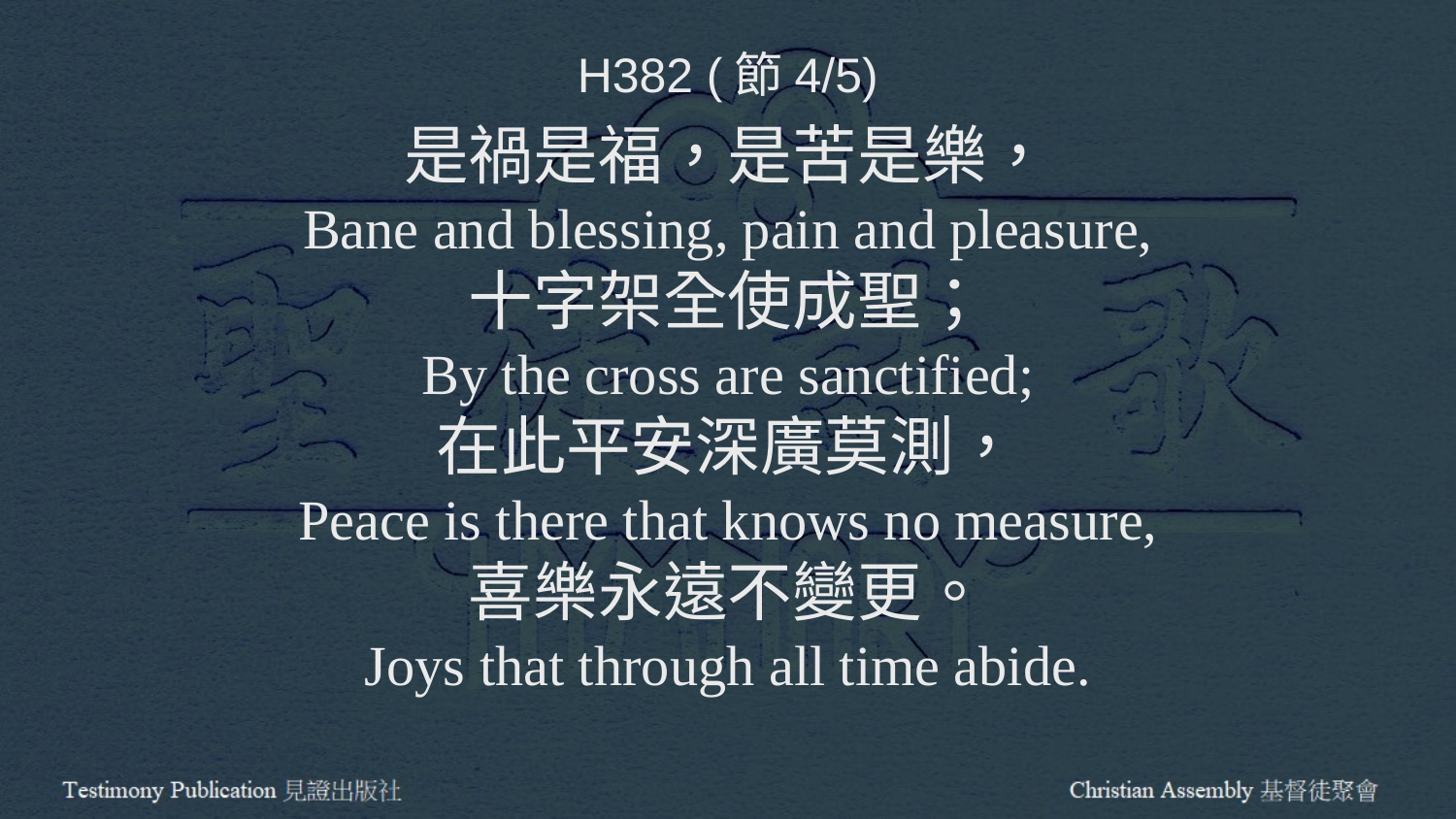

H382 (節4/5)
是禍是福，是苦是樂，
Bane and blessing, pain and pleasure,
十字架全使成聖；
By the cross are sanctified;
在此平安深廣莫測，
Peace is there that knows no measure,
喜樂永遠不變更。
Joys that through all time abide.